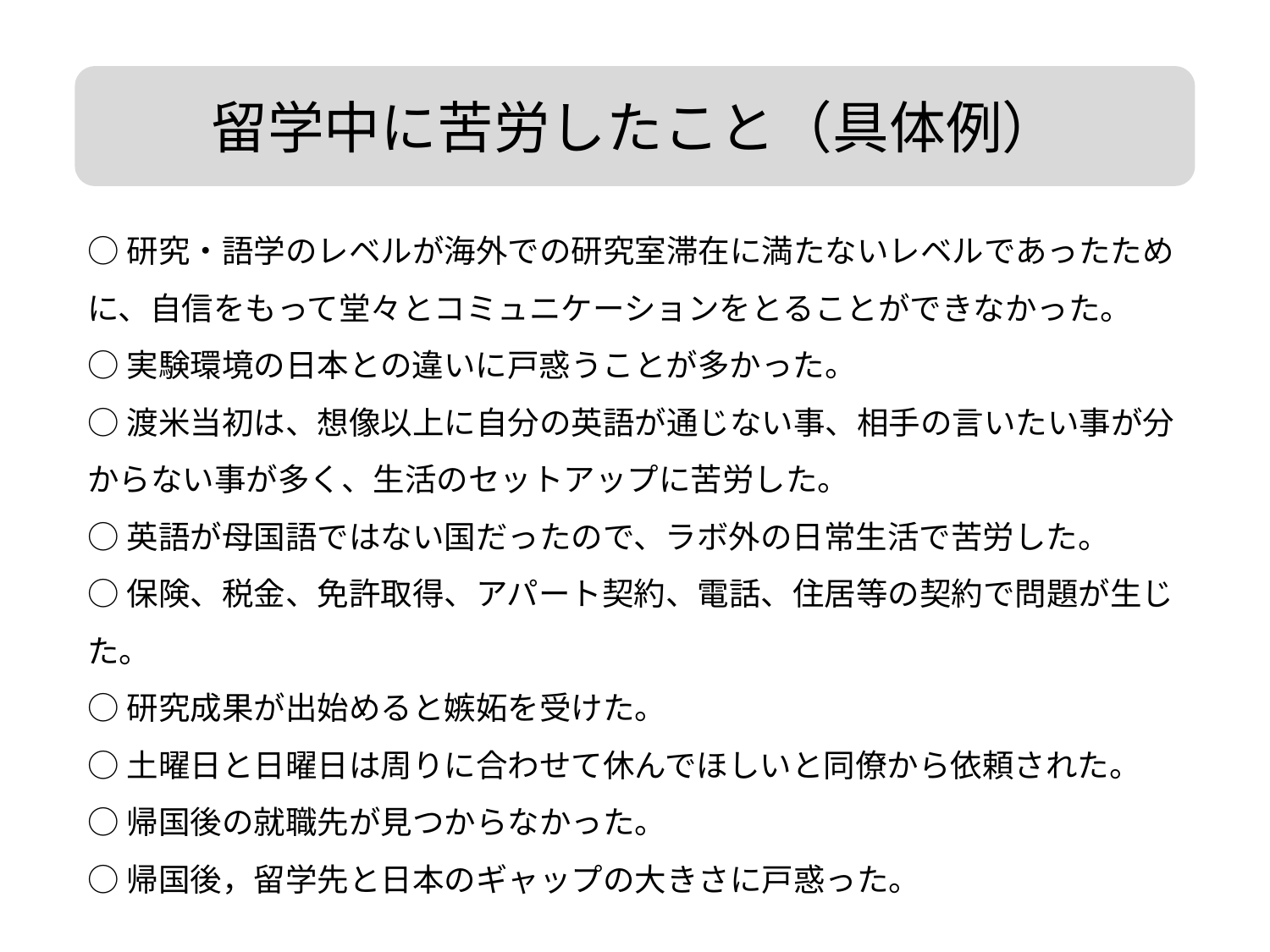

留学中に苦労したこと（具体例）
○研究・語学のレベルが海外での研究室滞在に満たないレベルであったために、自信をもって堂々とコミュニケーションをとることができなかった。
○実験環境の日本との違いに戸惑うことが多かった。
○渡米当初は、想像以上に自分の英語が通じない事、相手の言いたい事が分からない事が多く、生活のセットアップに苦労した。
○英語が母国語ではない国だったので、ラボ外の日常生活で苦労した。
○保険、税金、免許取得、アパート契約、電話、住居等の契約で問題が生じた。
○研究成果が出始めると嫉妬を受けた。
○土曜日と日曜日は周りに合わせて休んでほしいと同僚から依頼された。
○帰国後の就職先が見つからなかった。
○帰国後，留学先と日本のギャップの大きさに戸惑った。